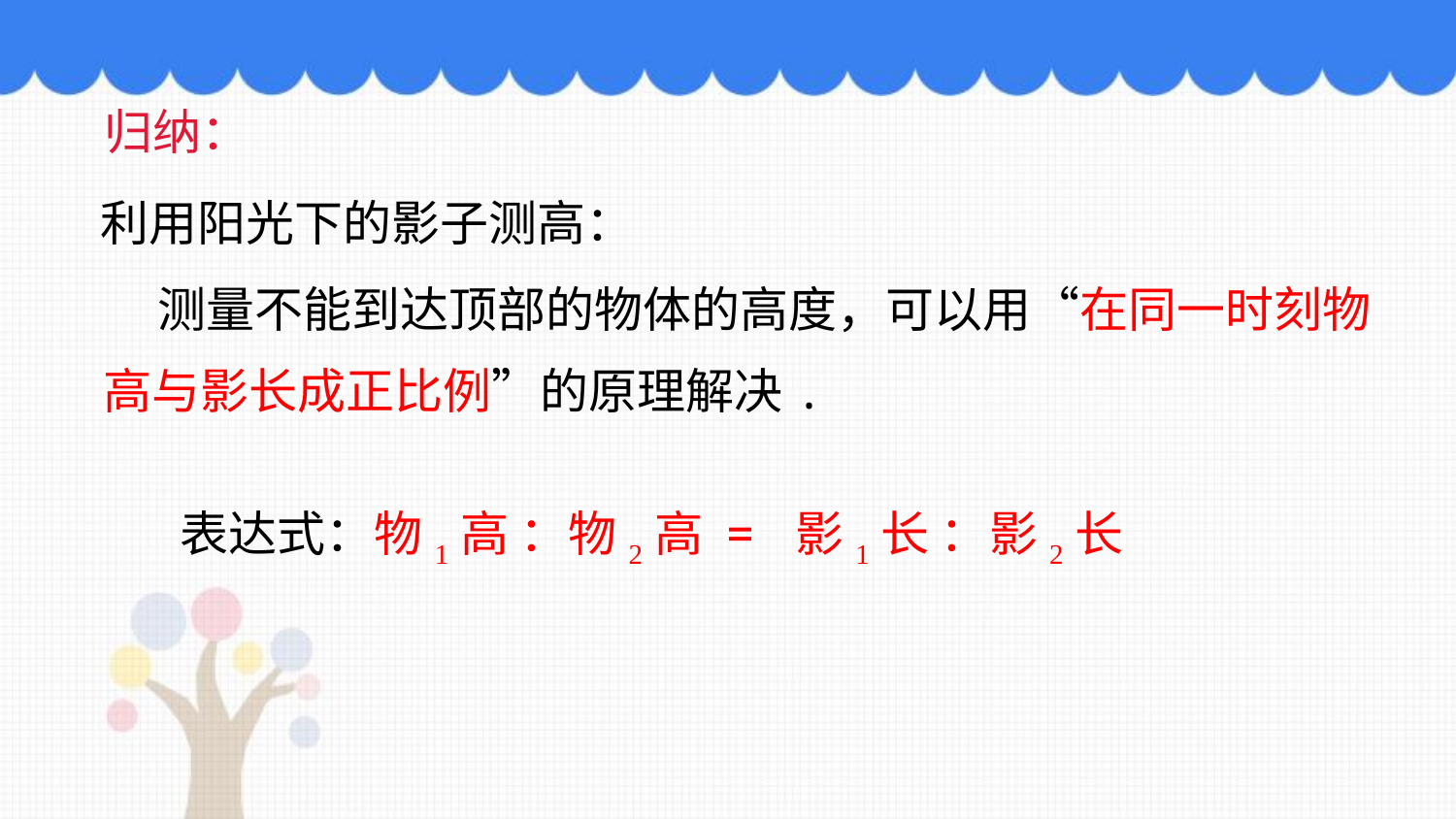

归纳：
利用阳光下的影子测高：
     测量不能到达顶部的物体的高度，可以用“在同一时刻物高与影长成正比例”的原理解决.
表达式：物1高 ：物2高 = 影1长 ：影2长